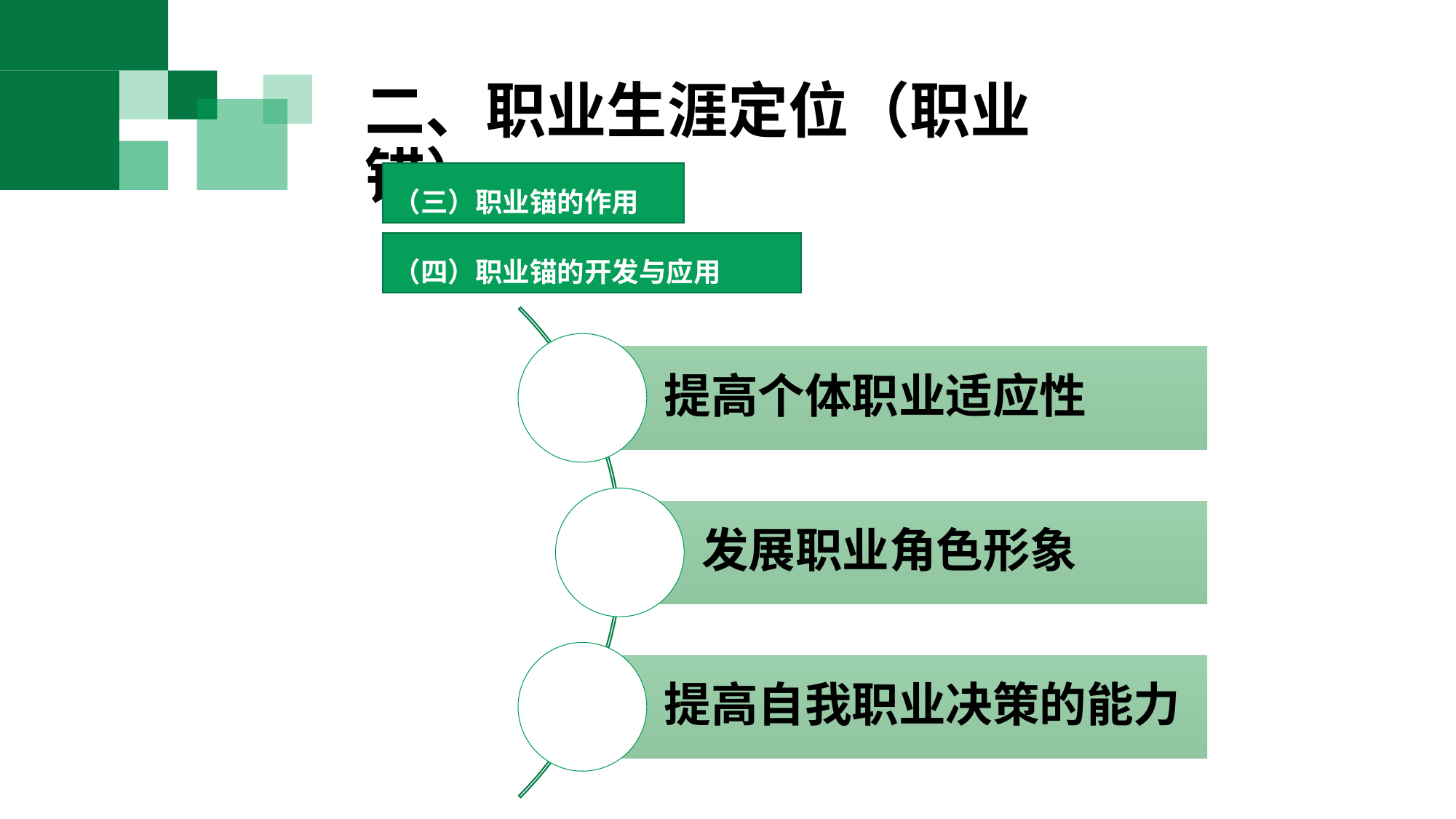

二、职业生涯定位（职业锚）

（三）职业锚的作用
（四）职业锚的开发与应用
提高个体职业适应性
发展职业角色形象
提高自我职业决策的能力